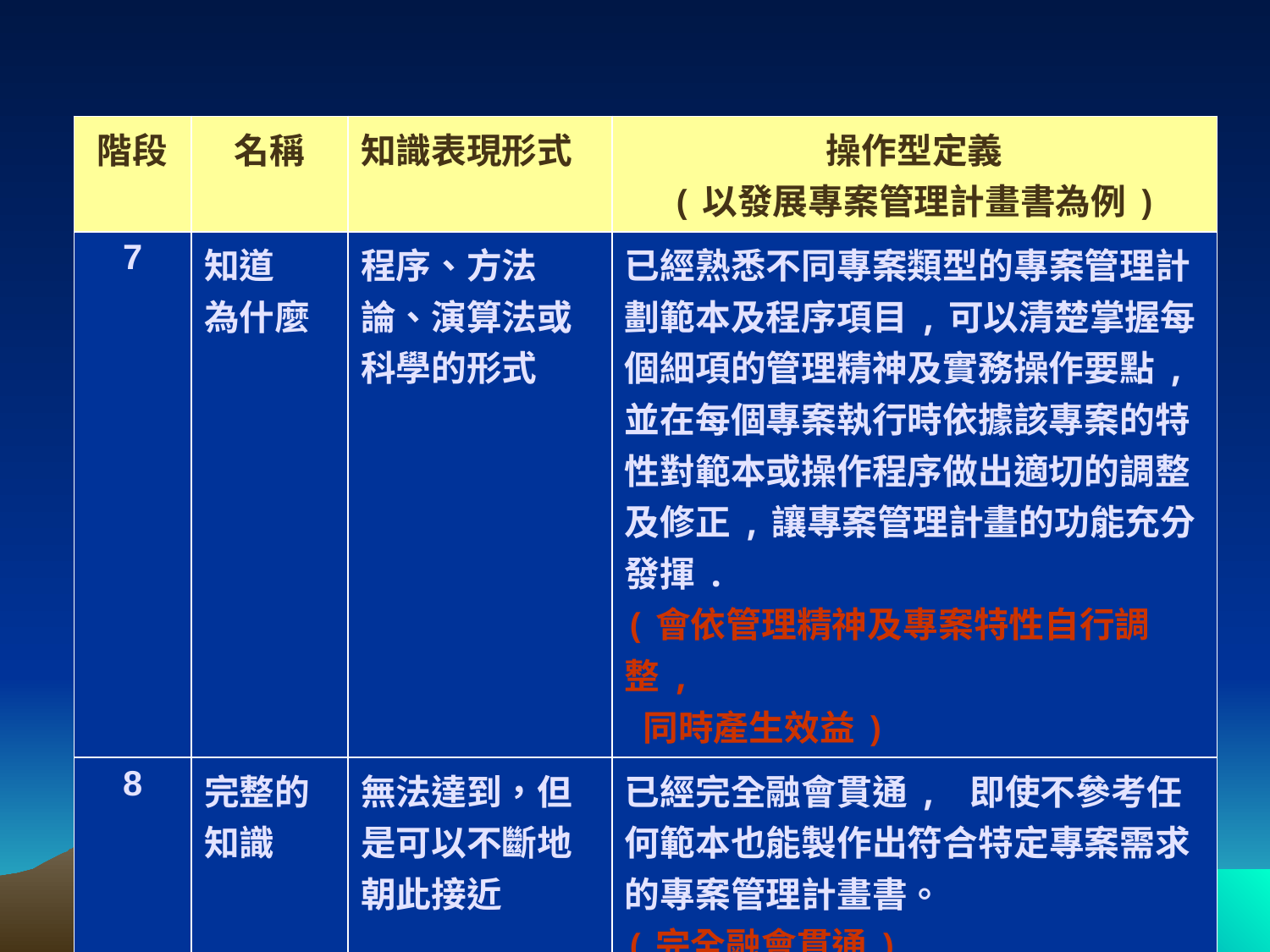

| 階段 | 名稱 | 知識表現形式 | 操作型定義 (以發展專案管理計畫書為例) |
| --- | --- | --- | --- |
| 7 | 知道 為什麼 | 程序、方法論、演算法或科學的形式 | 已經熟悉不同專案類型的專案管理計劃範本及程序項目,可以清楚掌握每個細項的管理精神及實務操作要點, 並在每個專案執行時依據該專案的特性對範本或操作程序做出適切的調整及修正,讓專案管理計畫的功能充分發揮. (會依管理精神及專案特性自行調整, 同時產生效益) |
| 8 | 完整的知識 | 無法達到，但是可以不斷地朝此接近 | 已經完全融會貫通, 即使不參考任何範本也能製作出符合特定專案需求的專案管理計畫書。 (完全融會貫通) |
12/53